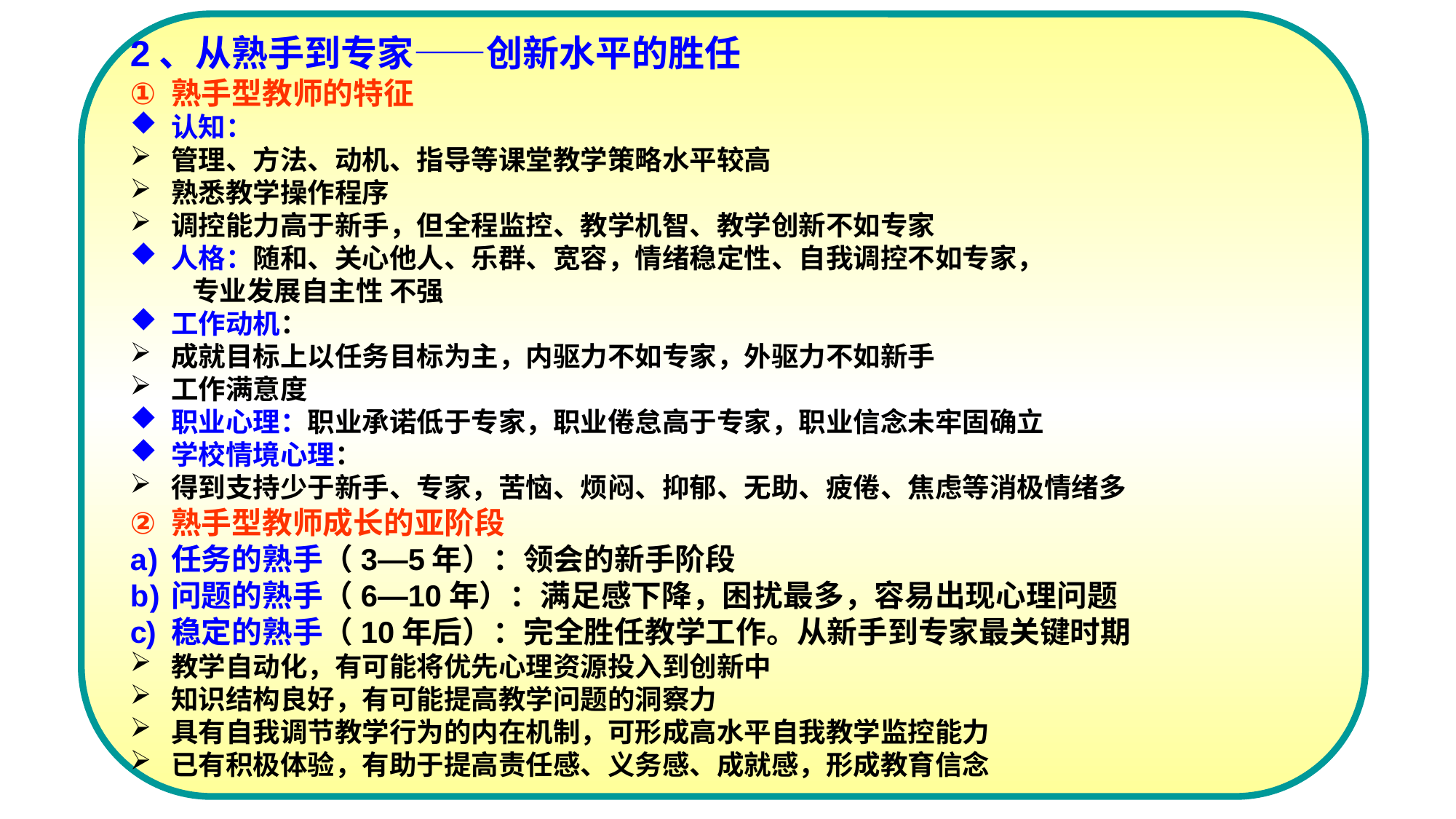

2、从熟手到专家——创新水平的胜任
熟手型教师的特征
认知：
管理、方法、动机、指导等课堂教学策略水平较高
熟悉教学操作程序
调控能力高于新手，但全程监控、教学机智、教学创新不如专家
人格：随和、关心他人、乐群、宽容，情绪稳定性、自我调控不如专家，
         专业发展自主性 不强
工作动机：
成就目标上以任务目标为主，内驱力不如专家，外驱力不如新手
工作满意度
职业心理：职业承诺低于专家，职业倦怠高于专家，职业信念未牢固确立
学校情境心理：
得到支持少于新手、专家，苦恼、烦闷、抑郁、无助、疲倦、焦虑等消极情绪多
熟手型教师成长的亚阶段
任务的熟手（3—5年）：领会的新手阶段
问题的熟手（6—10年）：满足感下降，困扰最多，容易出现心理问题
稳定的熟手（10年后）：完全胜任教学工作。从新手到专家最关键时期
教学自动化，有可能将优先心理资源投入到创新中
知识结构良好，有可能提高教学问题的洞察力
具有自我调节教学行为的内在机制，可形成高水平自我教学监控能力
已有积极体验，有助于提高责任感、义务感、成就感，形成教育信念